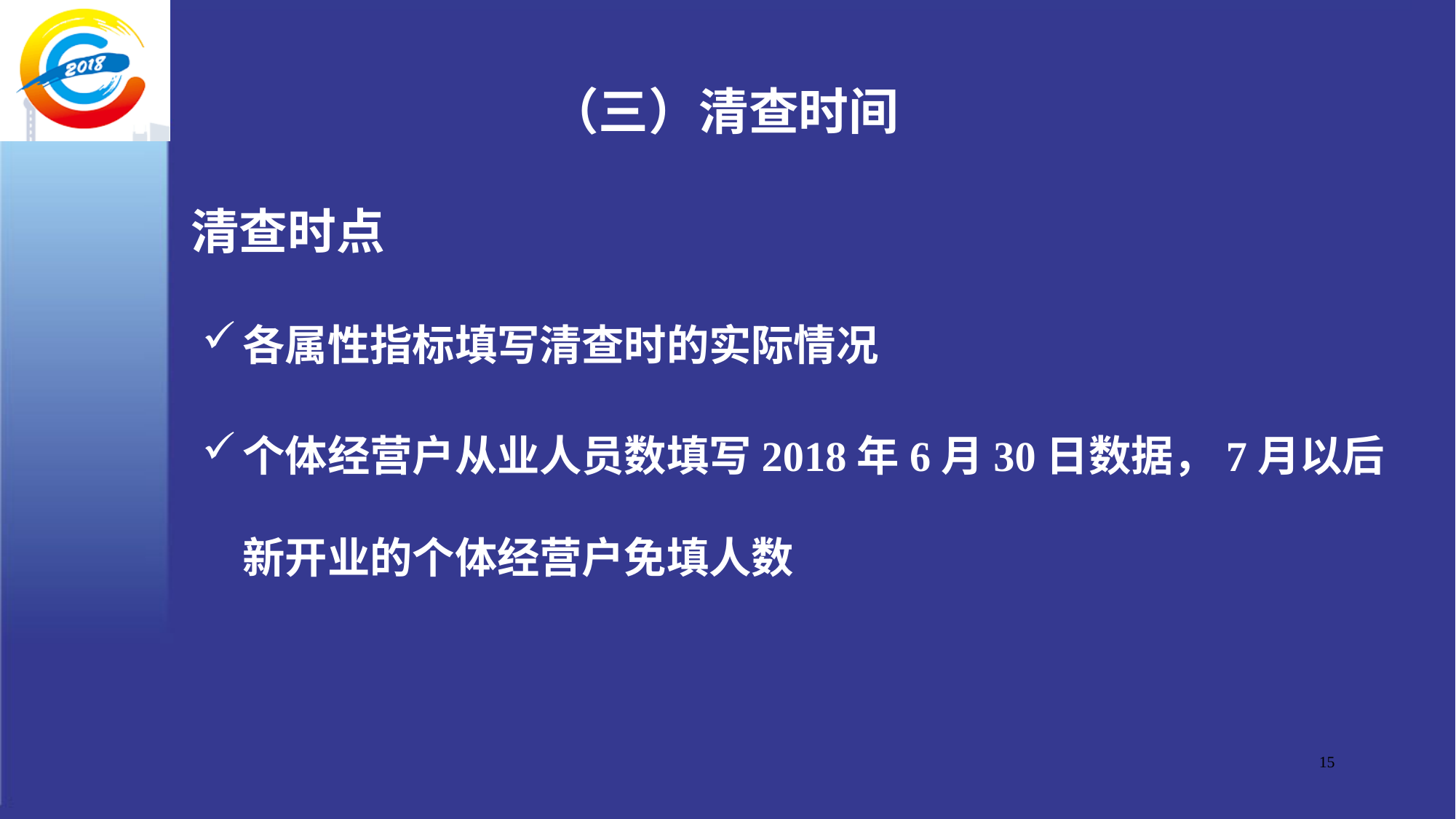

# （三）清查时间
清查时点
各属性指标填写清查时的实际情况
个体经营户从业人员数填写2018年6月30日数据，7月以后新开业的个体经营户免填人数
15